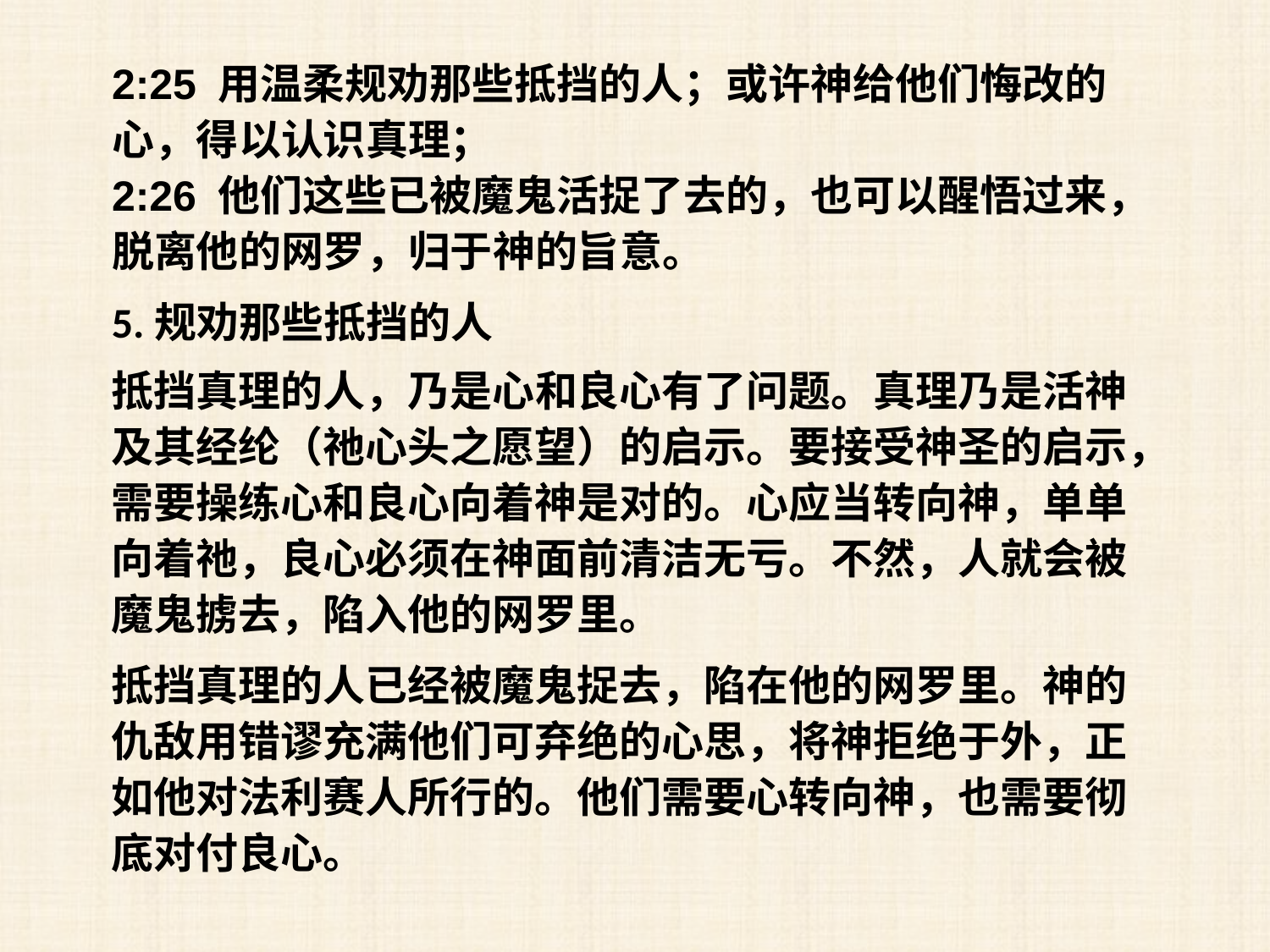

2:25 用温柔规劝那些抵挡的人；或许神给他们悔改的心，得以认识真理；
2:26 他们这些已被魔鬼活捉了去的，也可以醒悟过来，脱离他的网罗，归于神的旨意。
5.规劝那些抵挡的人
抵挡真理的人，乃是心和良心有了问题。真理乃是活神及其经纶（祂心头之愿望）的启示。要接受神圣的启示，需要操练心和良心向着神是对的。心应当转向神，单单向着祂，良心必须在神面前清洁无亏。不然，人就会被魔鬼掳去，陷入他的网罗里。
抵挡真理的人已经被魔鬼捉去，陷在他的网罗里。神的仇敌用错谬充满他们可弃绝的心思，将神拒绝于外，正如他对法利赛人所行的。他们需要心转向神，也需要彻底对付良心。